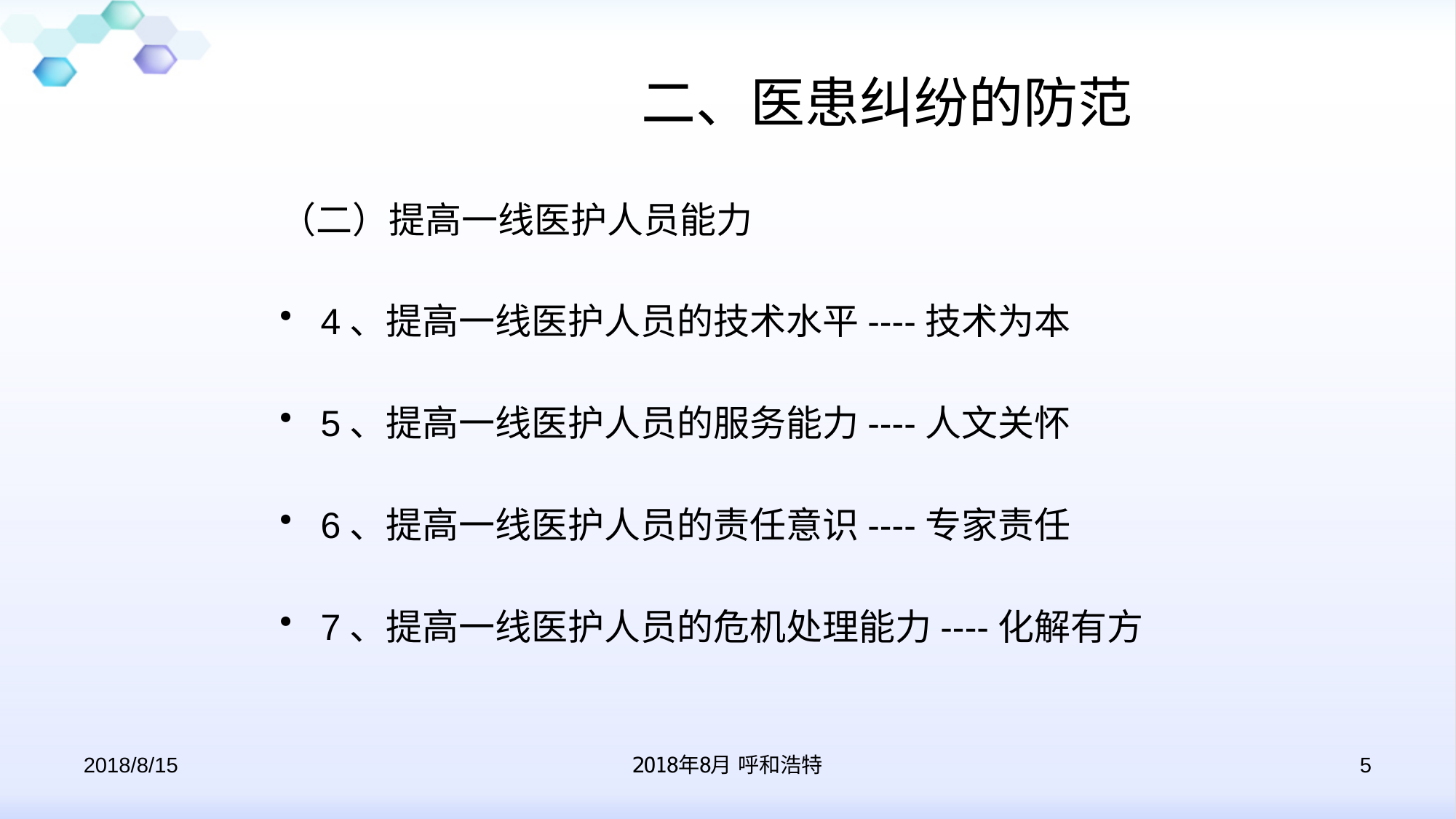

# 二、医患纠纷的防范
（二）提高一线医护人员能力

4、提高一线医护人员的技术水平----技术为本

5、提高一线医护人员的服务能力----人文关怀

6、提高一线医护人员的责任意识----专家责任

7、提高一线医护人员的危机处理能力----化解有方
2018/8/15
2018年8月 呼和浩特
5